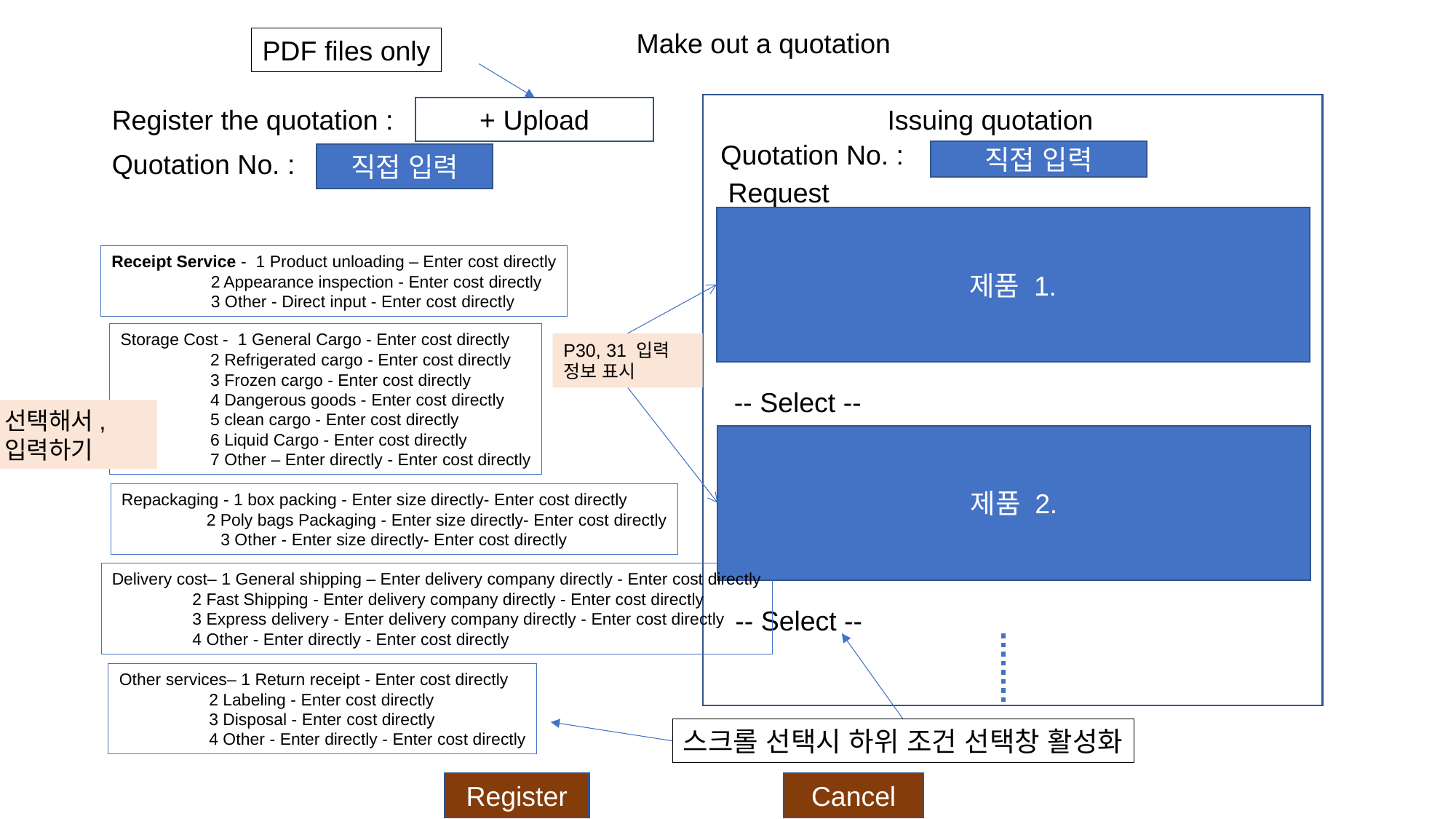

Make out a quotation
PDF files only

Register the quotation :
+ Upload
Issuing quotation
Quotation No. :
직접 입력
Quotation No. :
직접 입력
Request
제품 1.
Receipt Service -  1 Product unloading – Enter cost directly
                     2 Appearance inspection - Enter cost directly
                     3 Other - Direct input - Enter cost directly
Storage Cost -  1 General Cargo - Enter cost directly
                   2 Refrigerated cargo - Enter cost directly
                   3 Frozen cargo - Enter cost directly
                   4 Dangerous goods - Enter cost directly
                   5 clean cargo - Enter cost directly
                   6 Liquid Cargo - Enter cost directly
                   7 Other – Enter directly - Enter cost directly
P30, 31 입력
정보 표시
-- Select --
선택해서, 입력하기
제품 2.
Repackaging - 1 box packing - Enter size directly- Enter cost directly
                  2 Poly bags Packaging - Enter size directly- Enter cost directly
                     3 Other - Enter size directly- Enter cost directly
Delivery cost– 1 General shipping – Enter delivery company directly - Enter cost directly
                 2 Fast Shipping - Enter delivery company directly - Enter cost directly
                 3 Express delivery - Enter delivery company directly - Enter cost directly
                 4 Other - Enter directly - Enter cost directly
-- Select --
Other services– 1 Return receipt - Enter cost directly
                   2 Labeling - Enter cost directly
                   3 Disposal - Enter cost directly
                   4 Other - Enter directly - Enter cost directly
스크롤 선택시 하위 조건 선택창 활성화
Register
Cancel